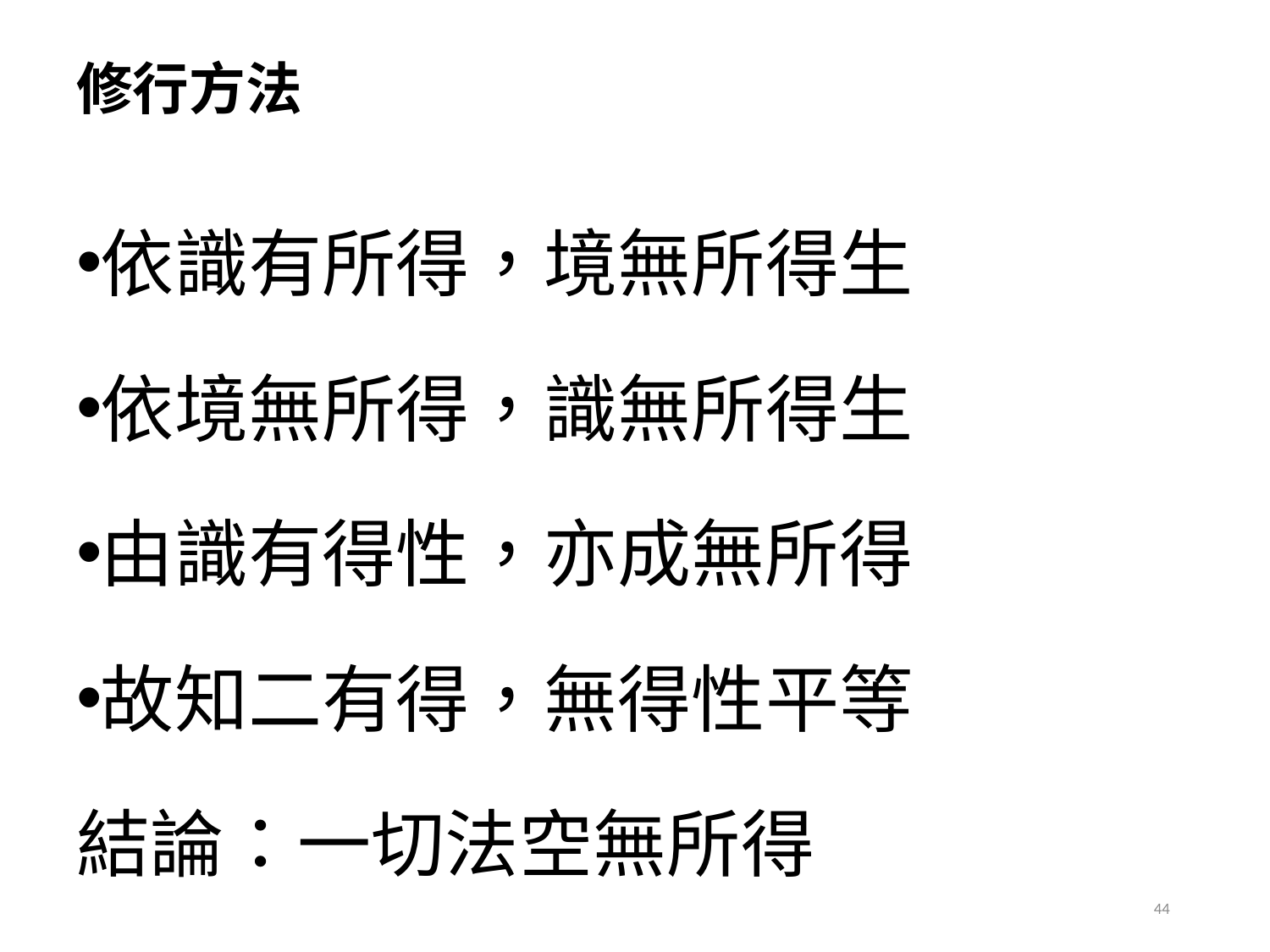

# 修行方法
依識有所得，境無所得生
依境無所得，識無所得生
由識有得性，亦成無所得
故知二有得，無得性平等
結論：一切法空無所得
44